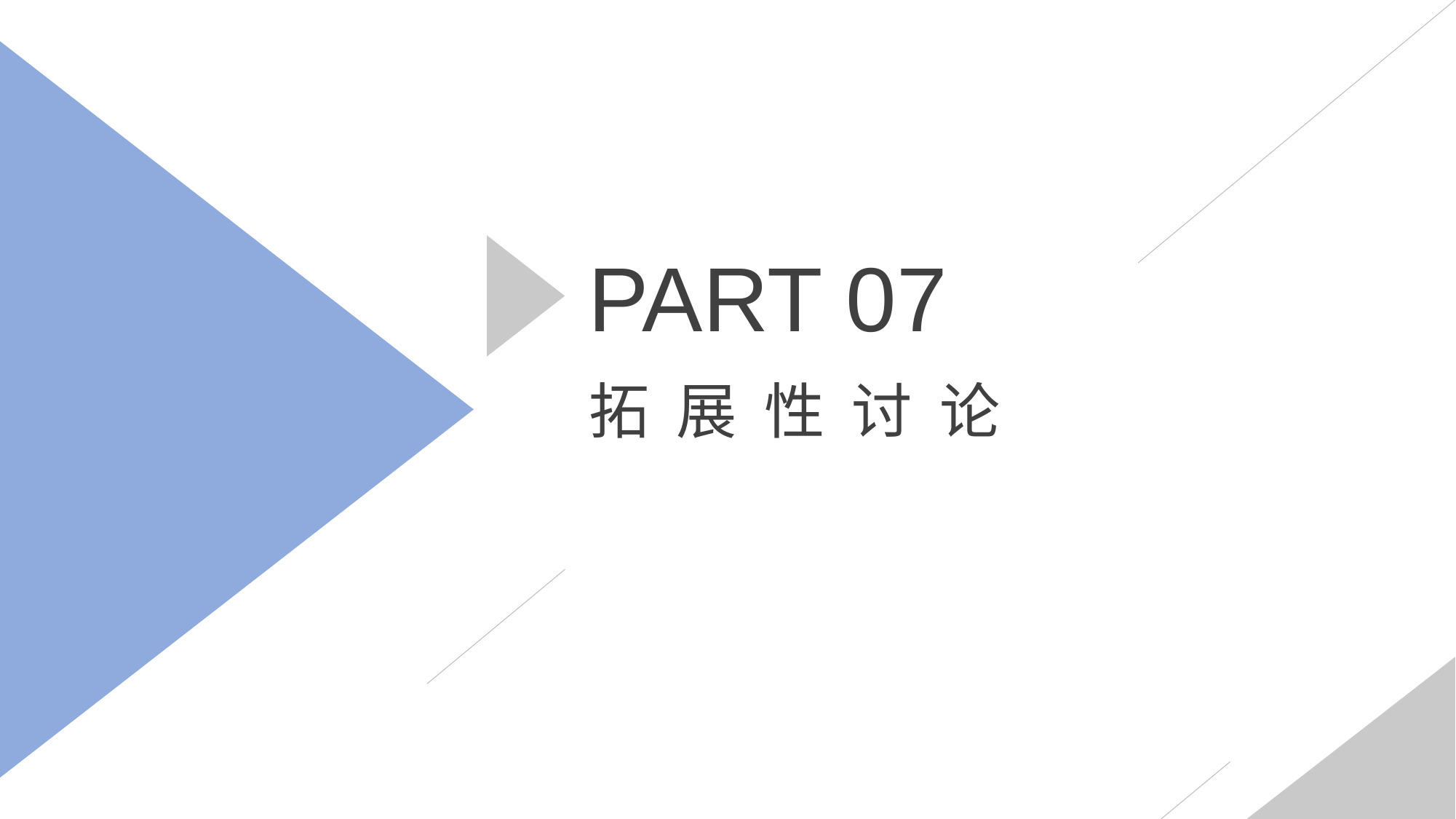

PART 07

拓  展  性  讨  论